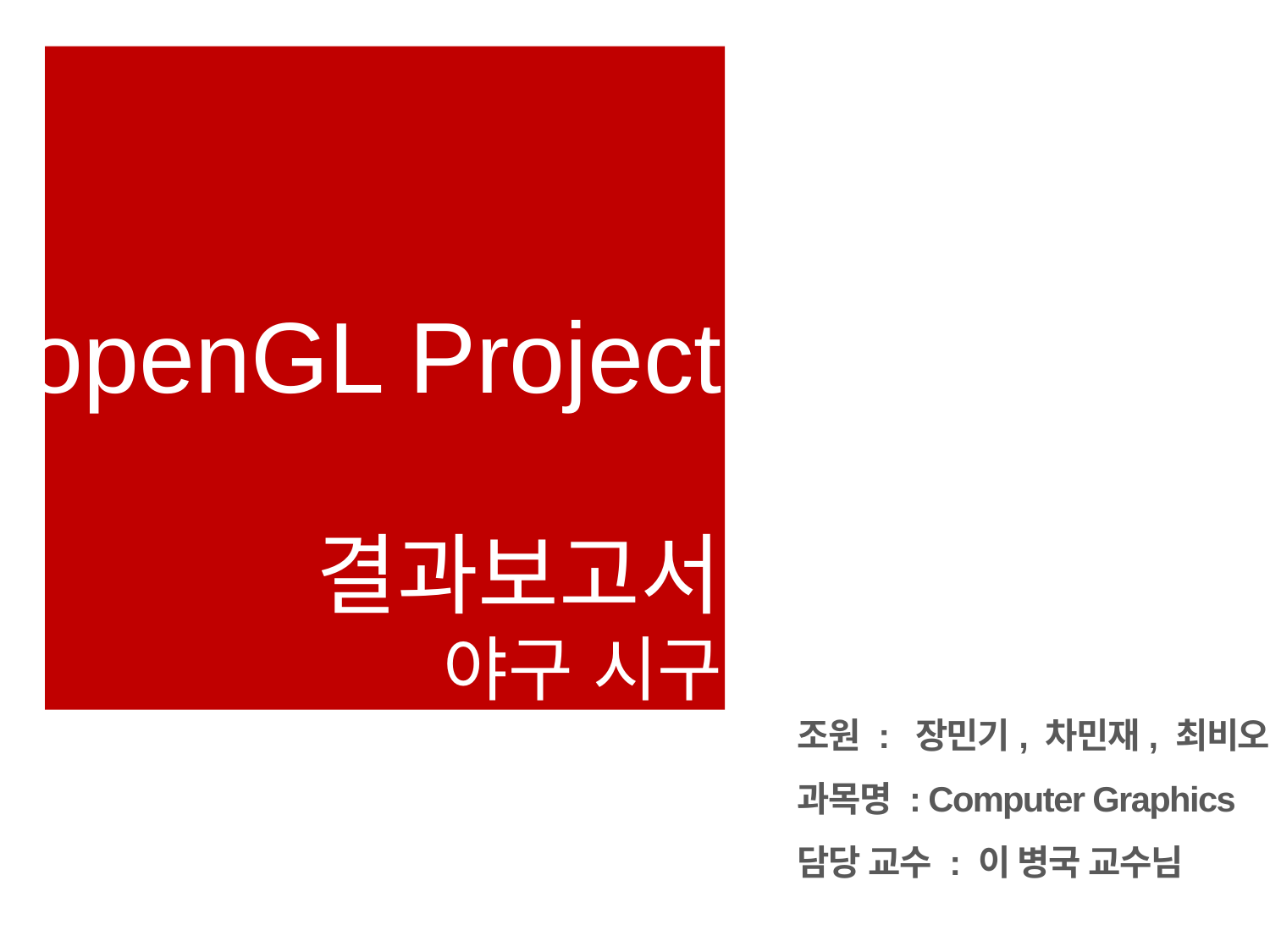

# openGL Project 결과보고서 야구 시구 시뮬레이션
조원 :  장민기, 차민재, 최비오
과목명 : Computer Graphics
담당 교수 : 이 병국 교수님